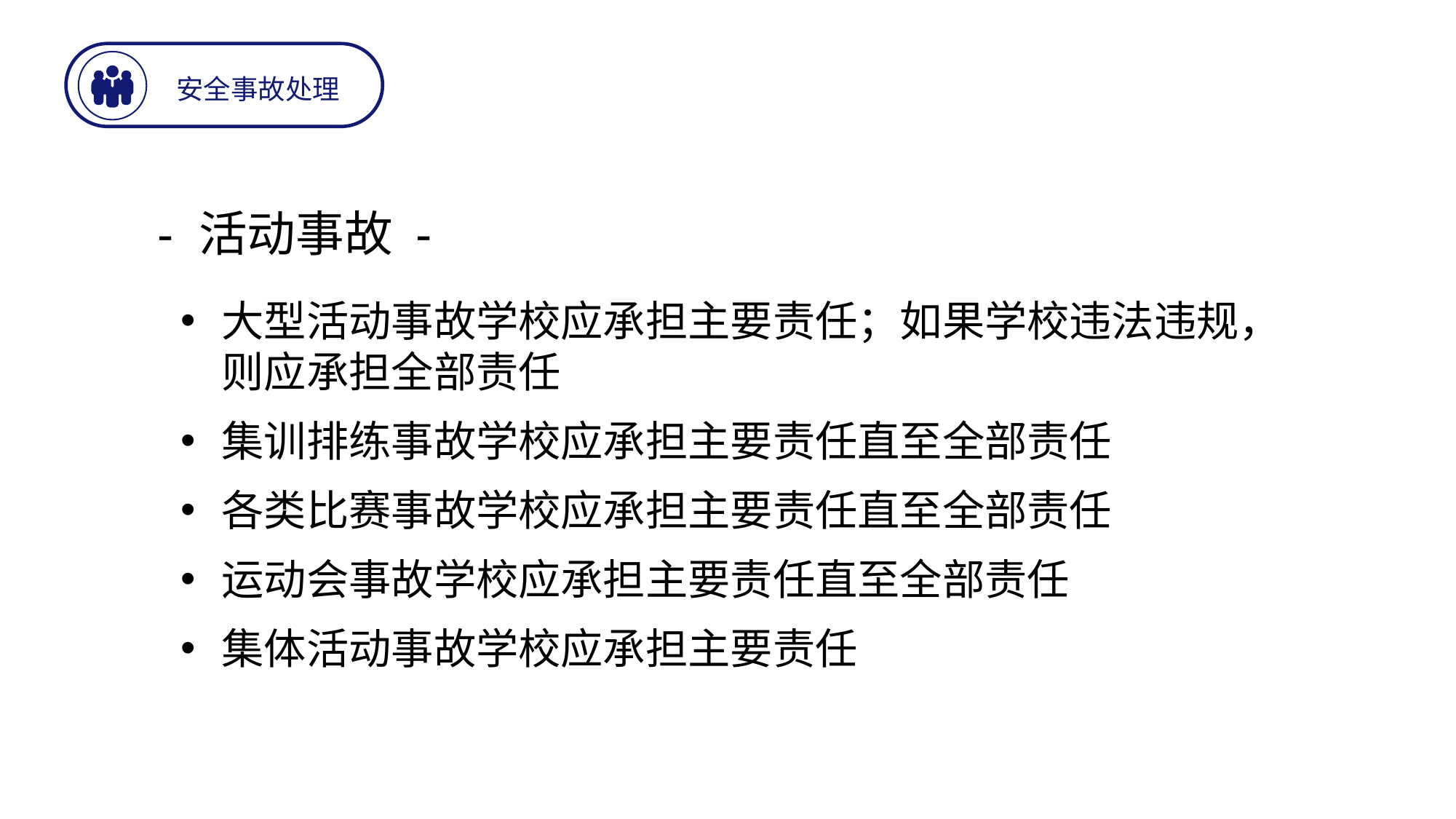

安全事故处理
- 活动事故 -
大型活动事故学校应承担主要责任；如果学校违法违规，则应承担全部责任
集训排练事故学校应承担主要责任直至全部责任
各类比赛事故学校应承担主要责任直至全部责任
运动会事故学校应承担主要责任直至全部责任
集体活动事故学校应承担主要责任